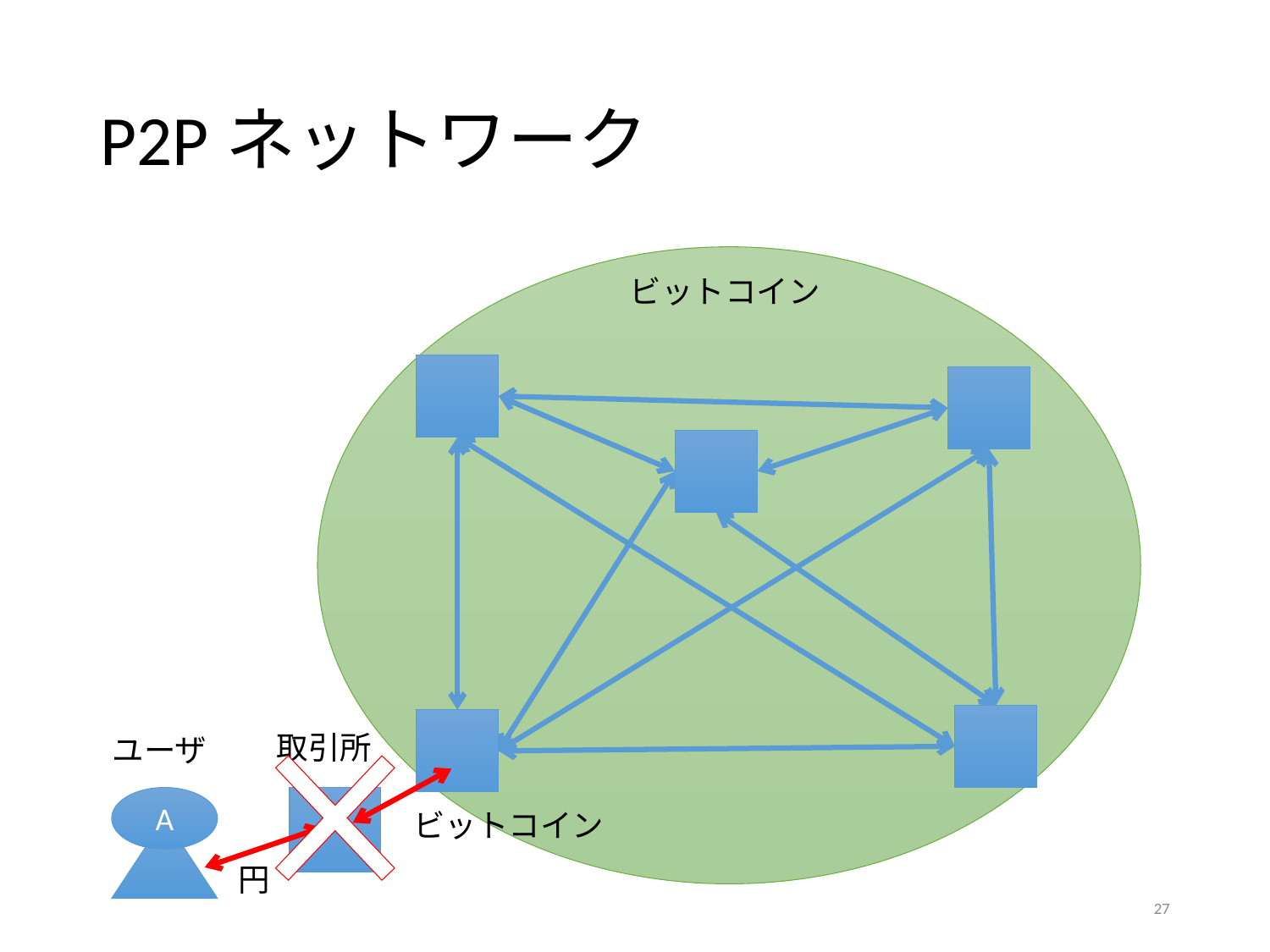

# P2Pネットワーク

ビットコイン

取引所
ユーザ

A

ビットコイン
円
27